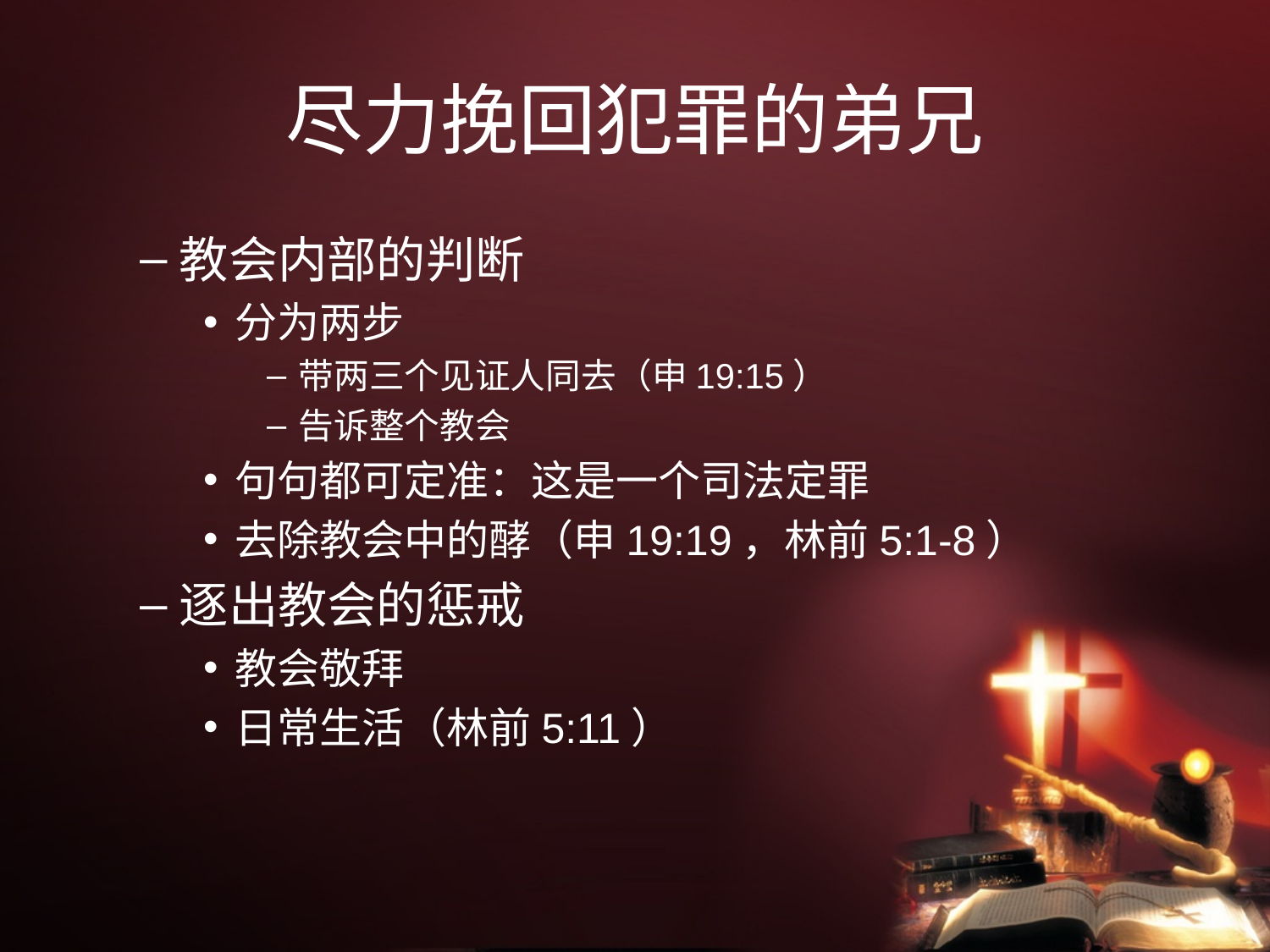

# 尽力挽回犯罪的弟兄
教会内部的判断
分为两步
带两三个见证人同去（申19:15）
告诉整个教会
句句都可定准：这是一个司法定罪
去除教会中的酵（申19:19，林前5:1-8）
逐出教会的惩戒
教会敬拜
日常生活（林前5:11）